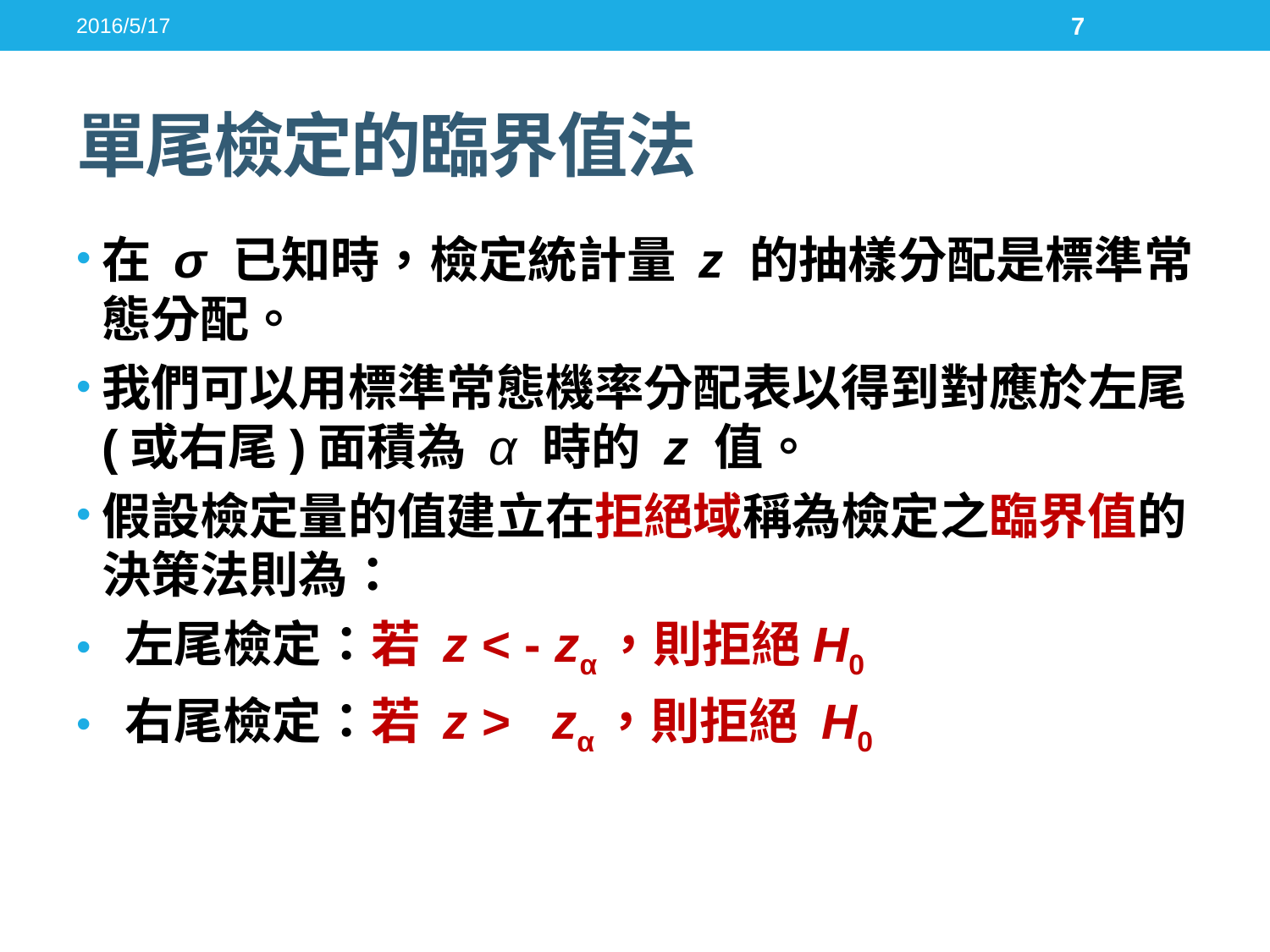

2016/5/17
7
# 單尾檢定的臨界值法
在 σ 已知時，檢定統計量 z 的抽樣分配是標準常態分配。
我們可以用標準常態機率分配表以得到對應於左尾(或右尾)面積為 α 時的 z 值。
假設檢定量的值建立在拒絕域稱為檢定之臨界值的決策法則為：
 左尾檢定：若 z < - zα，則拒絕H0
 右尾檢定：若 z >   zα，則拒絕 H0